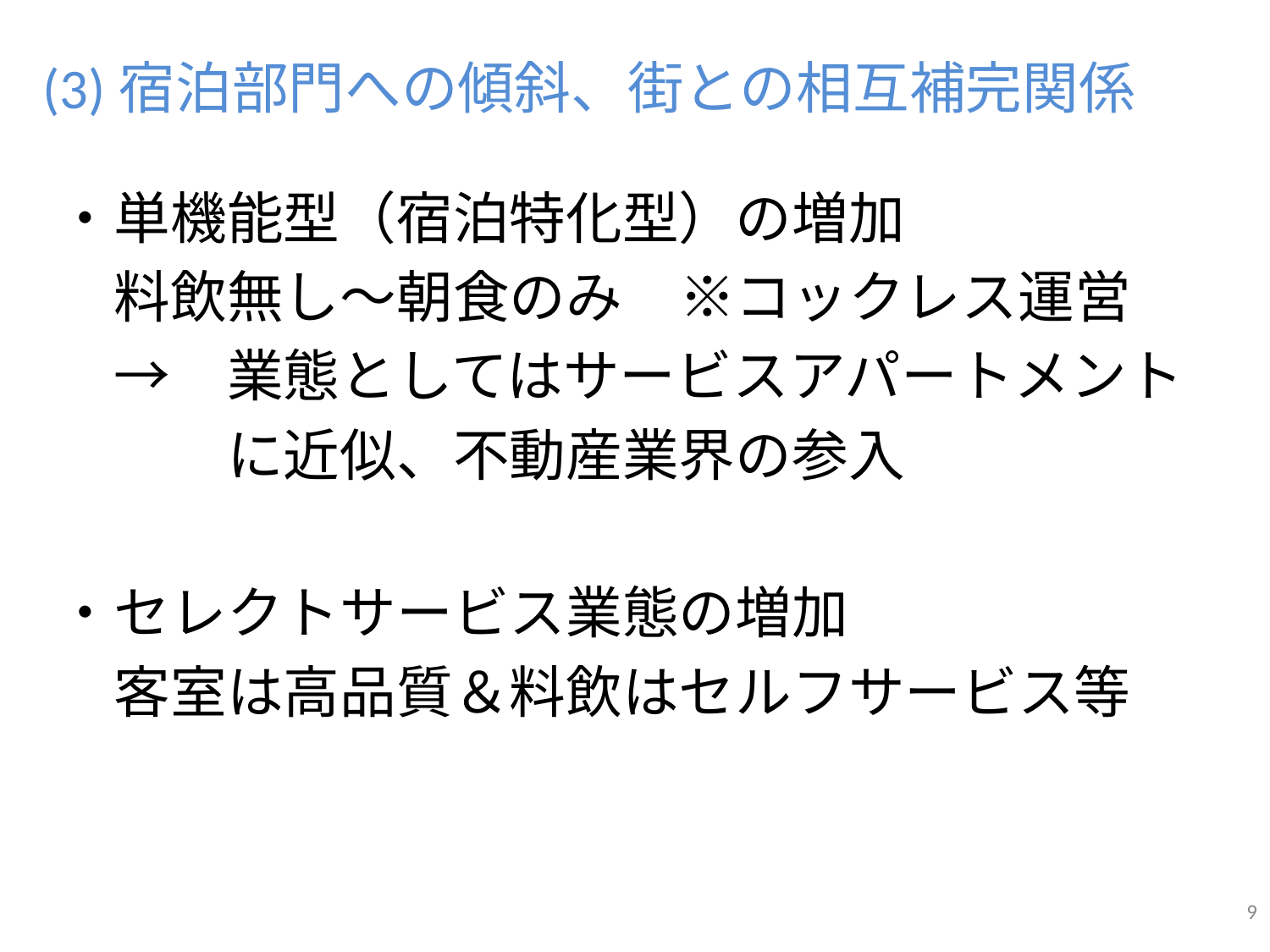

# (3)宿泊部門への傾斜、街との相互補完関係
・単機能型（宿泊特化型）の増加
　料飲無し～朝食のみ　※コックレス運営
　→　業態としてはサービスアパートメント
　　　に近似、不動産業界の参入

・セレクトサービス業態の増加
　客室は高品質＆料飲はセルフサービス等
9